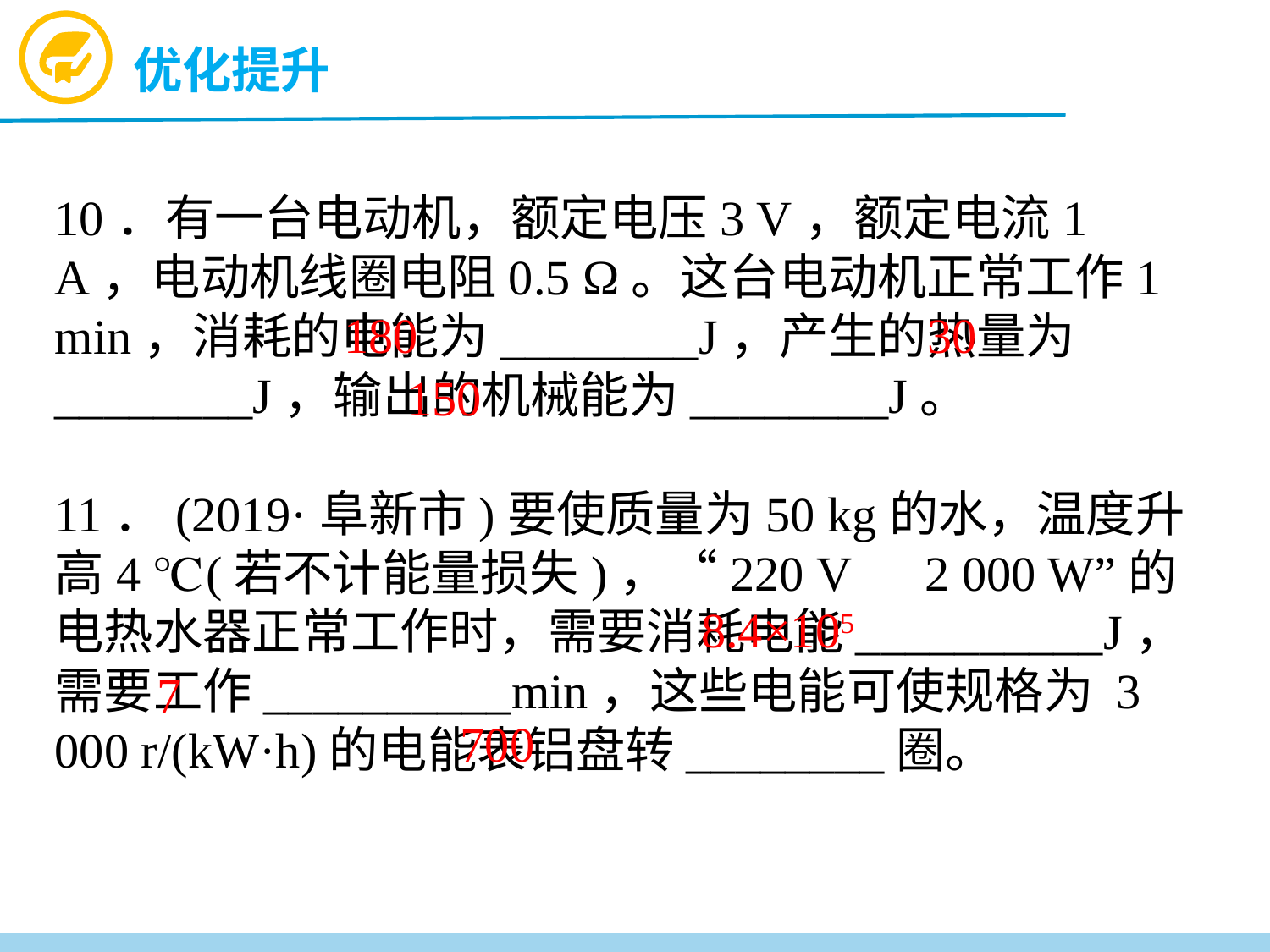

优化提升
10．有一台电动机，额定电压3 V，额定电流1 A，电动机线圈电阻0.5 Ω。这台电动机正常工作1 min，消耗的电能为________J，产生的热量为________J，输出的机械能为________J。

11．(2019·阜新市)要使质量为50 kg的水，温度升高4 ℃(若不计能量损失)，“220 V　2 000 W”的电热水器正常工作时，需要消耗电能__________J，需要工作__________min，这些电能可使规格为 3 000 r/(kW·h)的电能表铝盘转________圈。
180
30
150
8.4×105
7
700